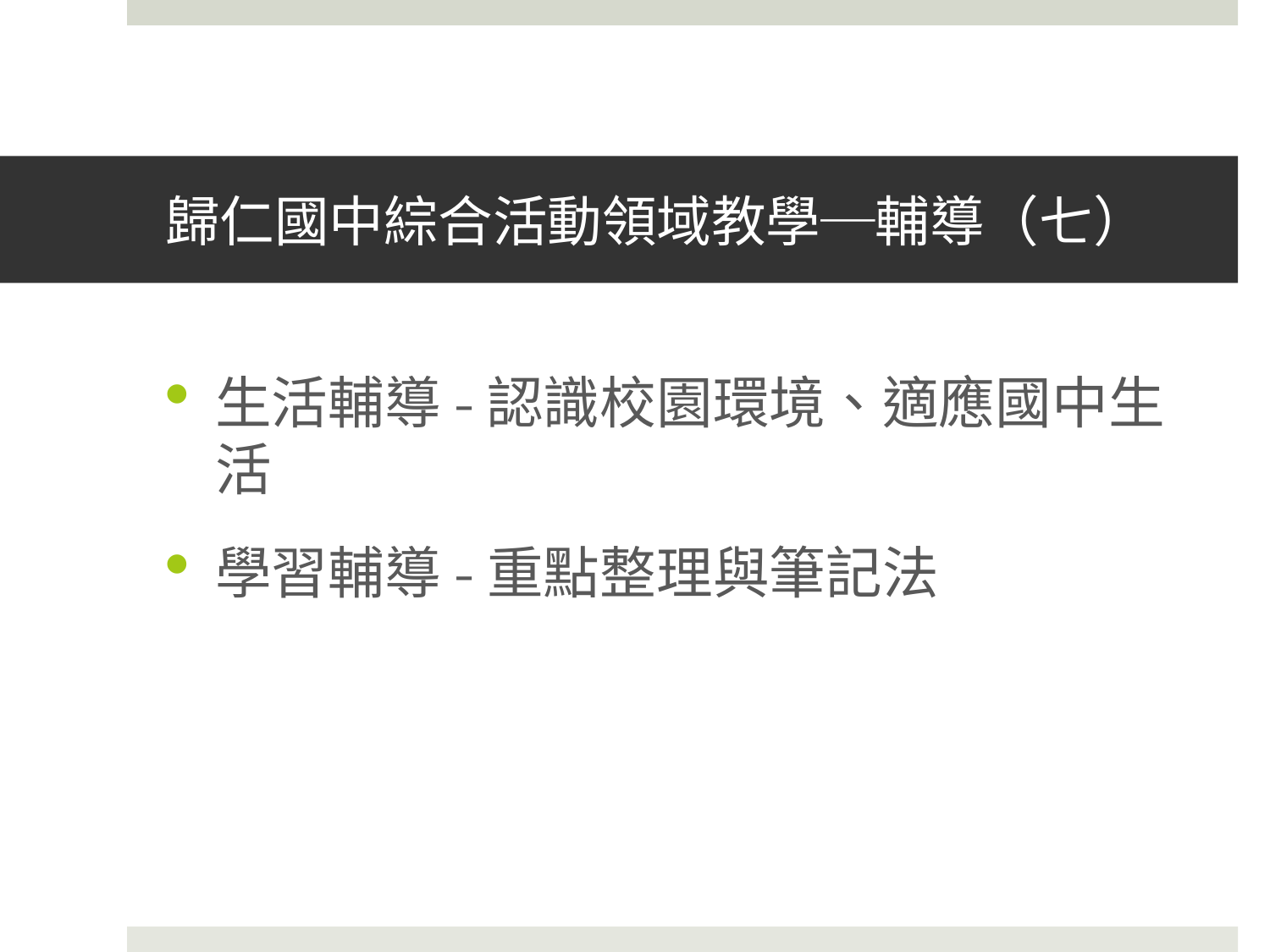

# 歸仁國中綜合活動領域教學─輔導（七）
生活輔導-認識校園環境、適應國中生活
學習輔導-重點整理與筆記法